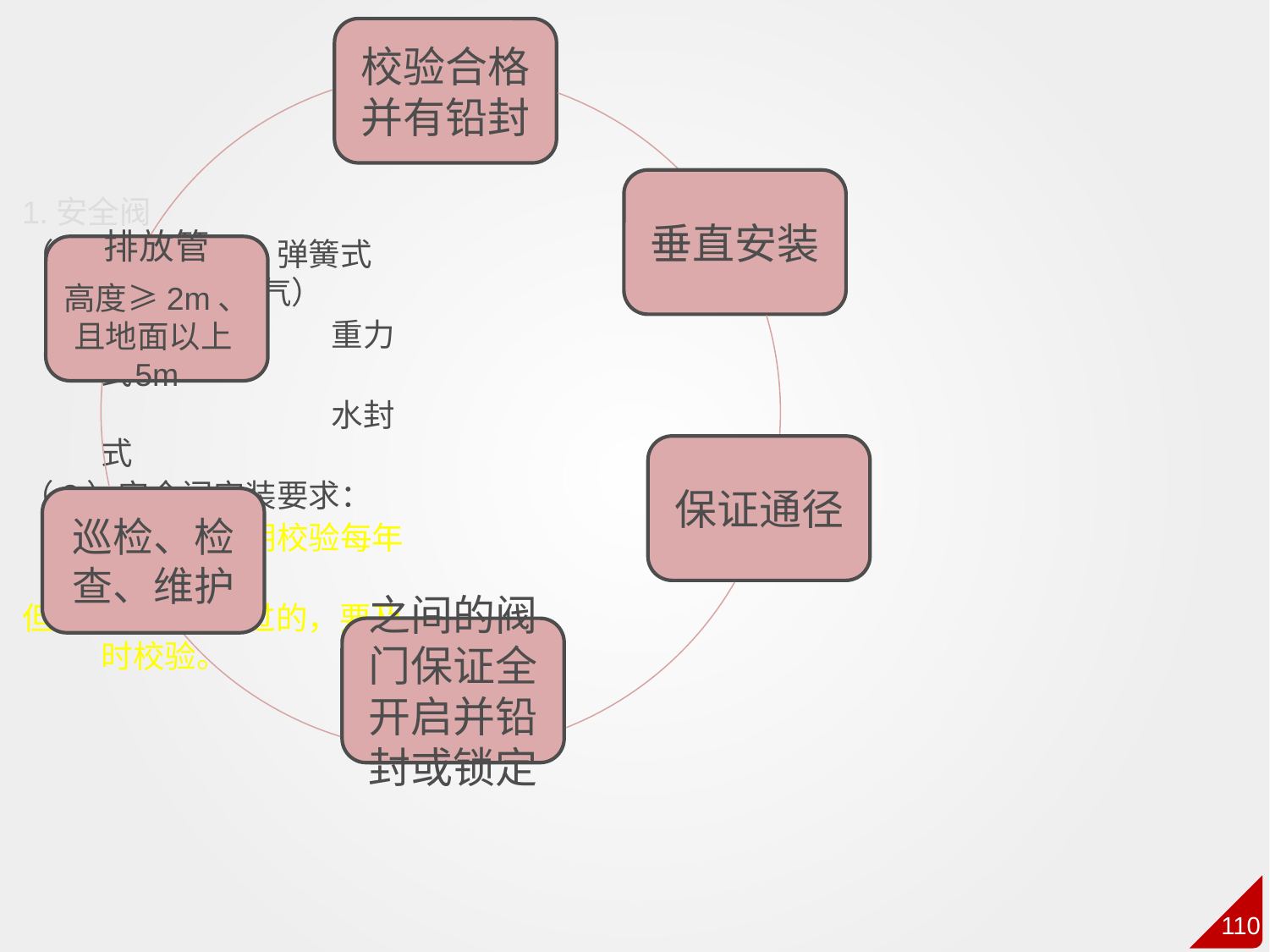

校验合格并有铅封
垂直安装
保证通径
之间的阀门保证全开启并铅封或锁定
巡检、检查、维护
排放管
高度≥2m、且地面以上5m
1.安全阀
（1）结构分类：弹簧式 （液化石油气）
                                          重力式
                                          水封式
（2）安全阀安装要求：
（3）安全阀定期校验每年至少1次，
但凡是已经启跳过的，要及时校验。